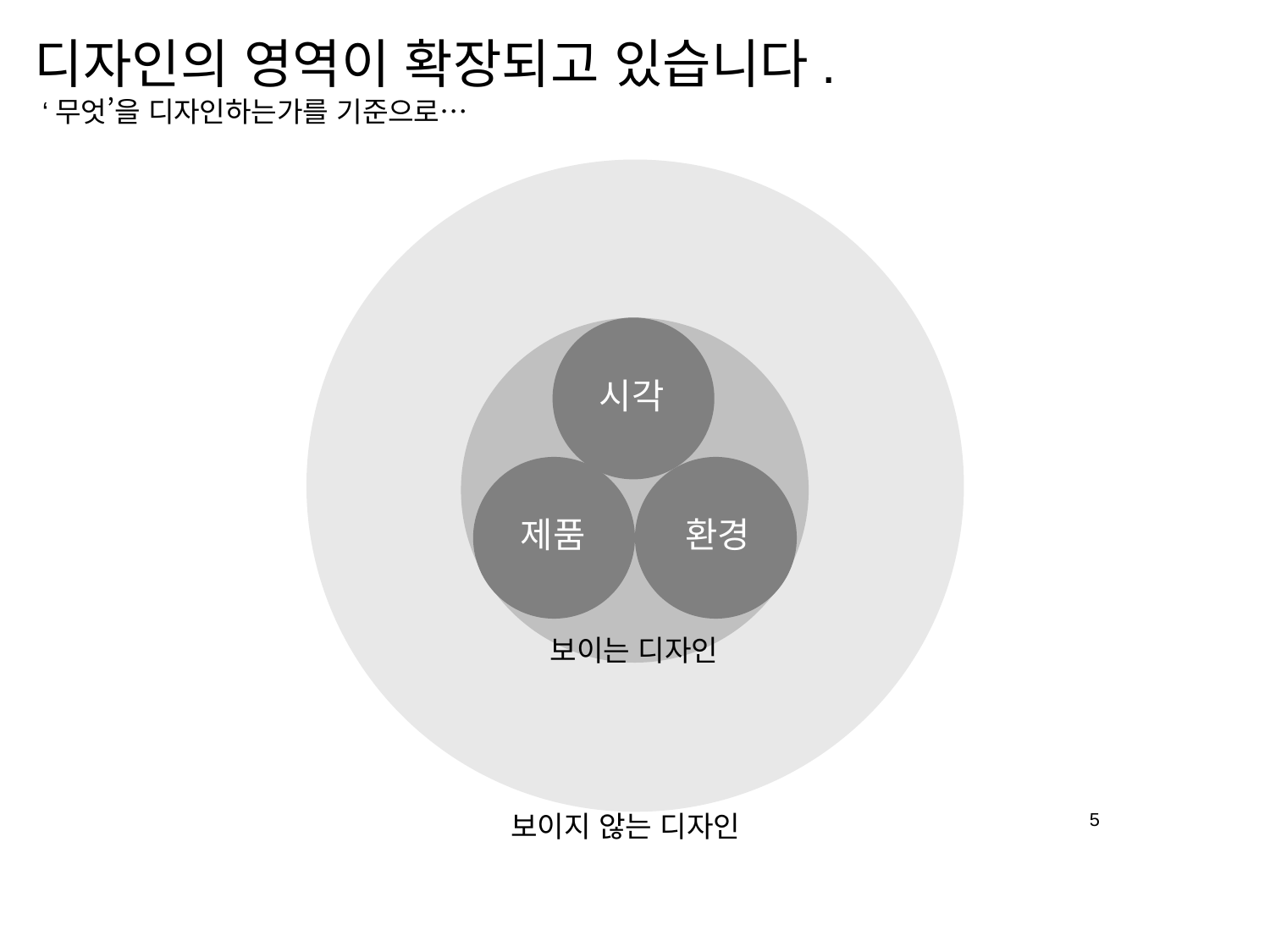

디자인의 영역이 확장되고 있습니다.
 ‘무엇’을 디자인하는가를 기준으로…

보이지 않는 디자인

시각

보이는 디자인

제품

환경
5